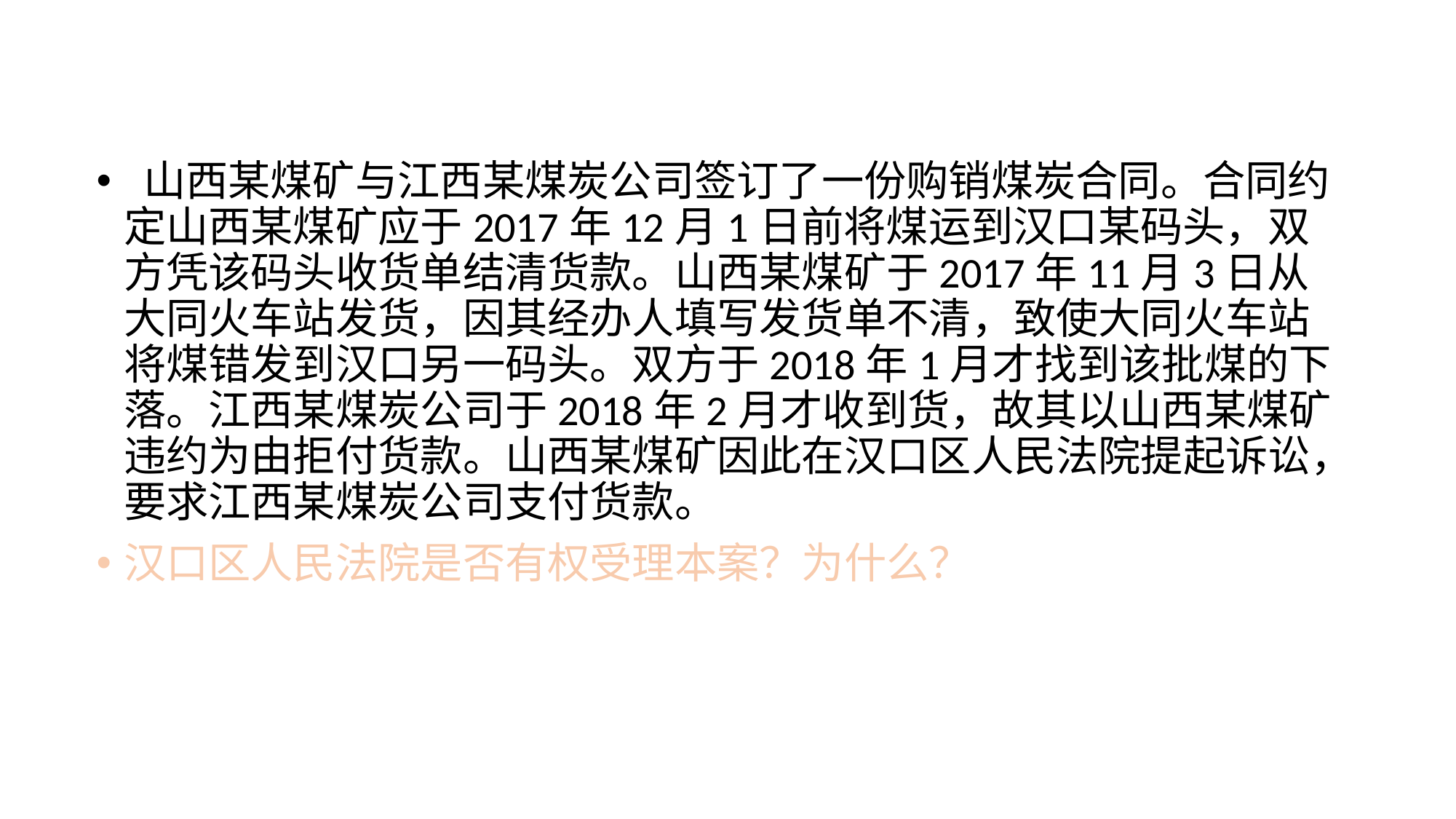

#
 山西某煤矿与江西某煤炭公司签订了一份购销煤炭合同。合同约定山西某煤矿应于2017年12月1日前将煤运到汉口某码头，双方凭该码头收货单结清货款。山西某煤矿于2017年11月3日从大同火车站发货，因其经办人填写发货单不清，致使大同火车站将煤错发到汉口另一码头。双方于2018年1月才找到该批煤的下落。江西某煤炭公司于2018年2月才收到货，故其以山西某煤矿违约为由拒付货款。山西某煤矿因此在汉口区人民法院提起诉讼，要求江西某煤炭公司支付货款。
汉口区人民法院是否有权受理本案？为什么？